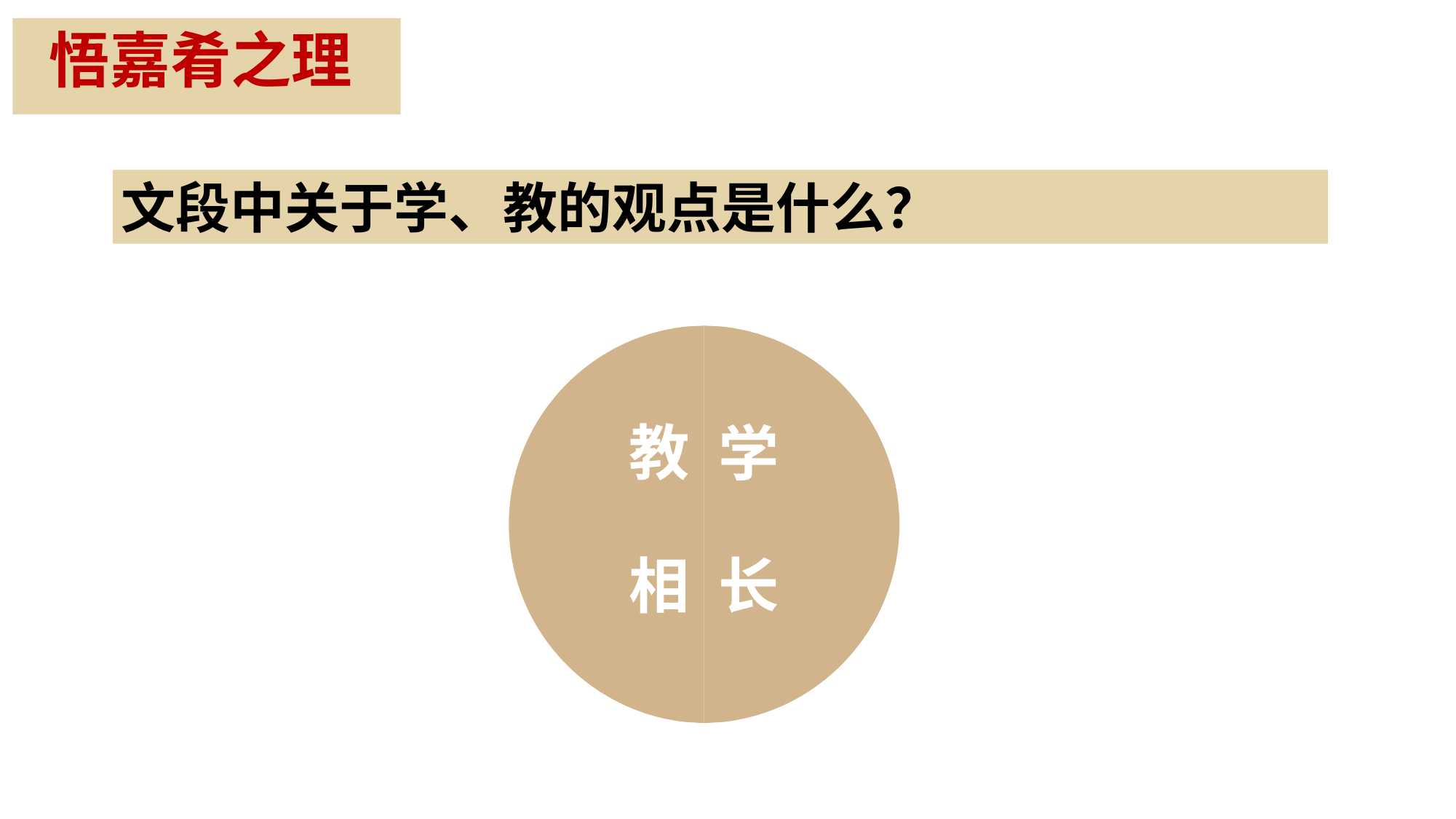

悟嘉肴之理
文段中关于学、教的观点是什么？
教
学

知不足
知困
相
长
自反
自强